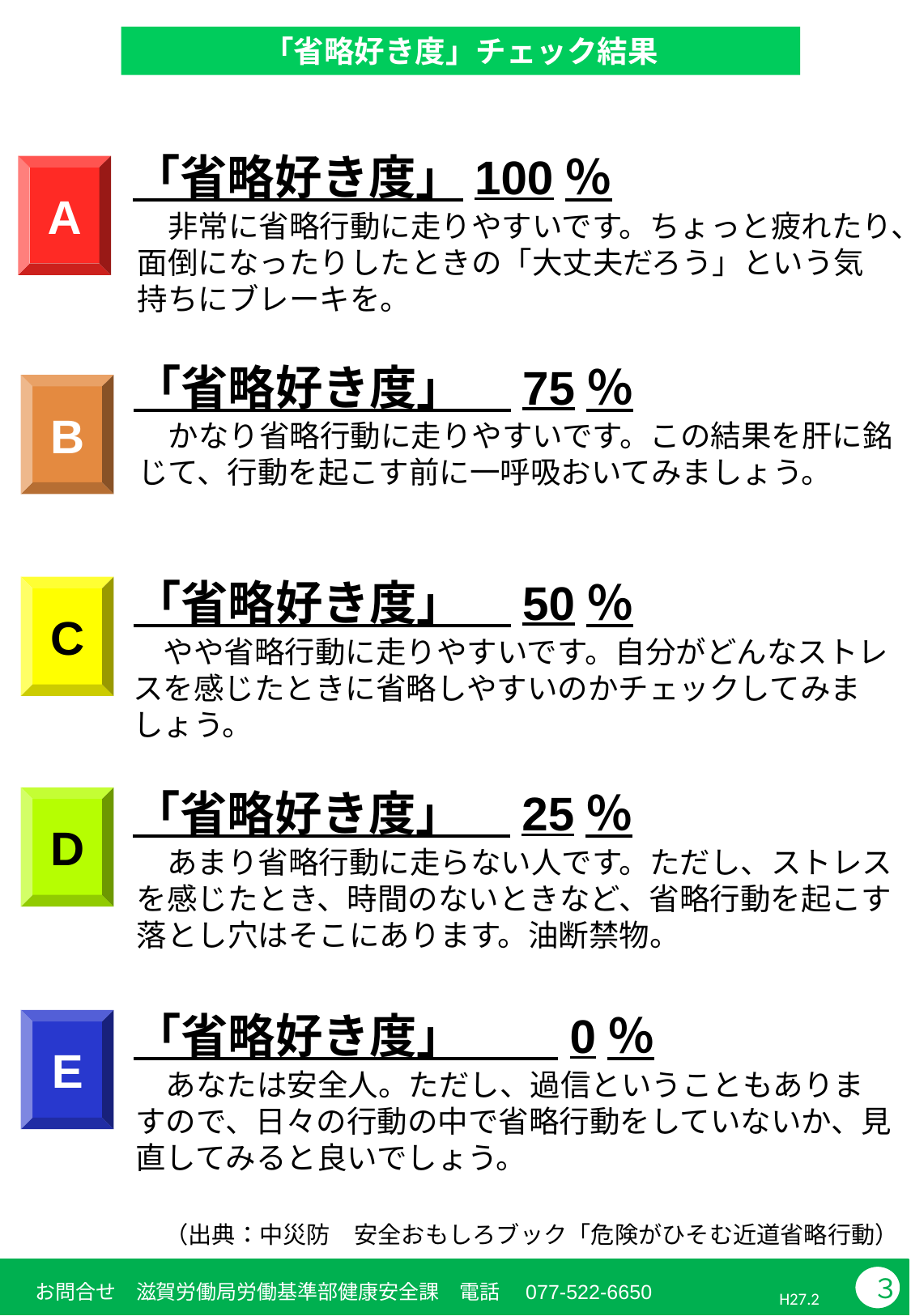

「省略好き度」チェック結果
「省略好き度」100％
A
　非常に省略行動に走りやすいです。ちょっと疲れたり、面倒になったりしたときの「大丈夫だろう」という気持ちにブレーキを。
「省略好き度」　75％
B
　かなり省略行動に走りやすいです。この結果を肝に銘じて、行動を起こす前に一呼吸おいてみましょう。
「省略好き度」　50％
C
　やや省略行動に走りやすいです。自分がどんなストレスを感じたときに省略しやすいのかチェックしてみましょう。
「省略好き度」　25％
D
　あまり省略行動に走らない人です。ただし、ストレスを感じたとき、時間のないときなど、省略行動を起こす落とし穴はそこにあります。油断禁物。
「省略好き度」　　0％
E
　あなたは安全人。ただし、過信ということもありますので、日々の行動の中で省略行動をしていないか、見直してみると良いでしょう。
（出典：中災防　安全おもしろブック「危険がひそむ近道省略行動）

３
お問合せ　滋賀労働局労働基準部健康安全課　電話　077-522-6650
H27.2